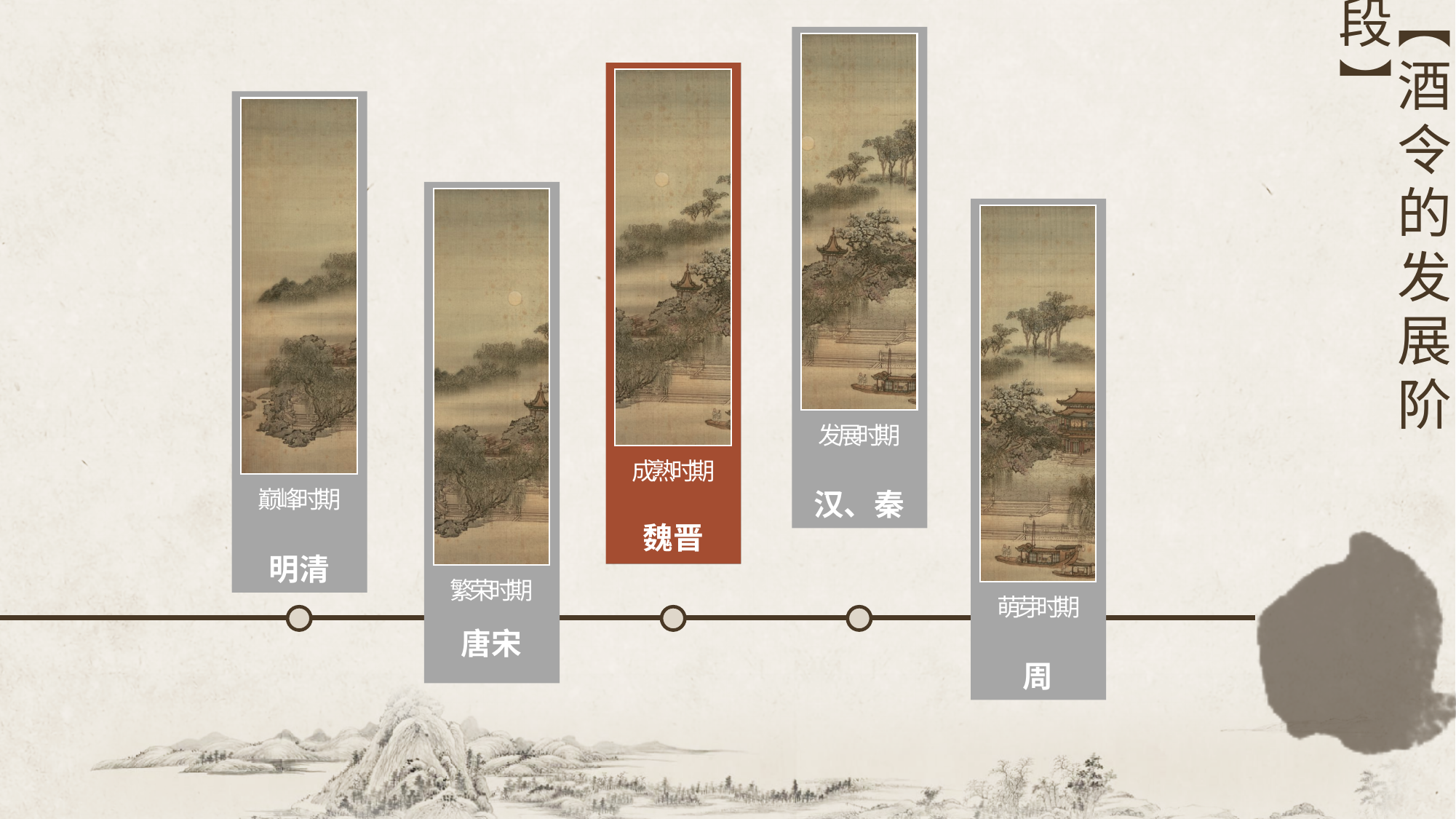

【酒令的发展阶段】

发展时期
成熟时期
汉、秦
巅峰时期
魏晋
明清
繁荣时期
萌芽时期
壹
唐宋

周